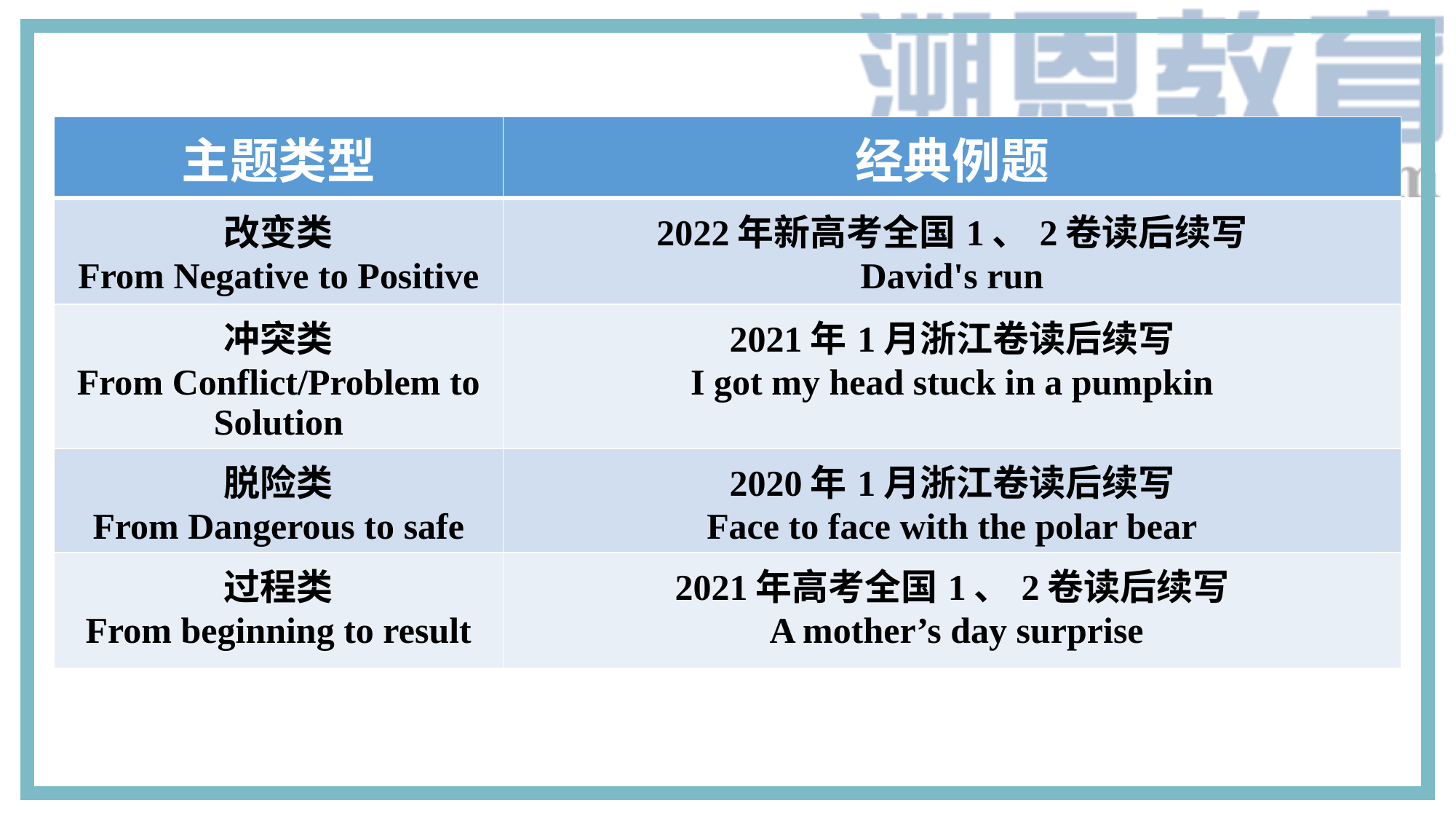

| 主题类型 | 经典例题 |
| --- | --- |
| 改变类 From Negative to Positive | 2022年新高考全国1、2卷读后续写 David's run |
| 冲突类 From Conflict/Problem to Solution | 2021年1月浙江卷读后续写 I got my head stuck in a pumpkin |
| 脱险类 From Dangerous to safe | 2020年1月浙江卷读后续写 Face to face with the polar bear |
| 过程类 From beginning to result | 2021年高考全国1、2卷读后续写 A mother’s day surprise |